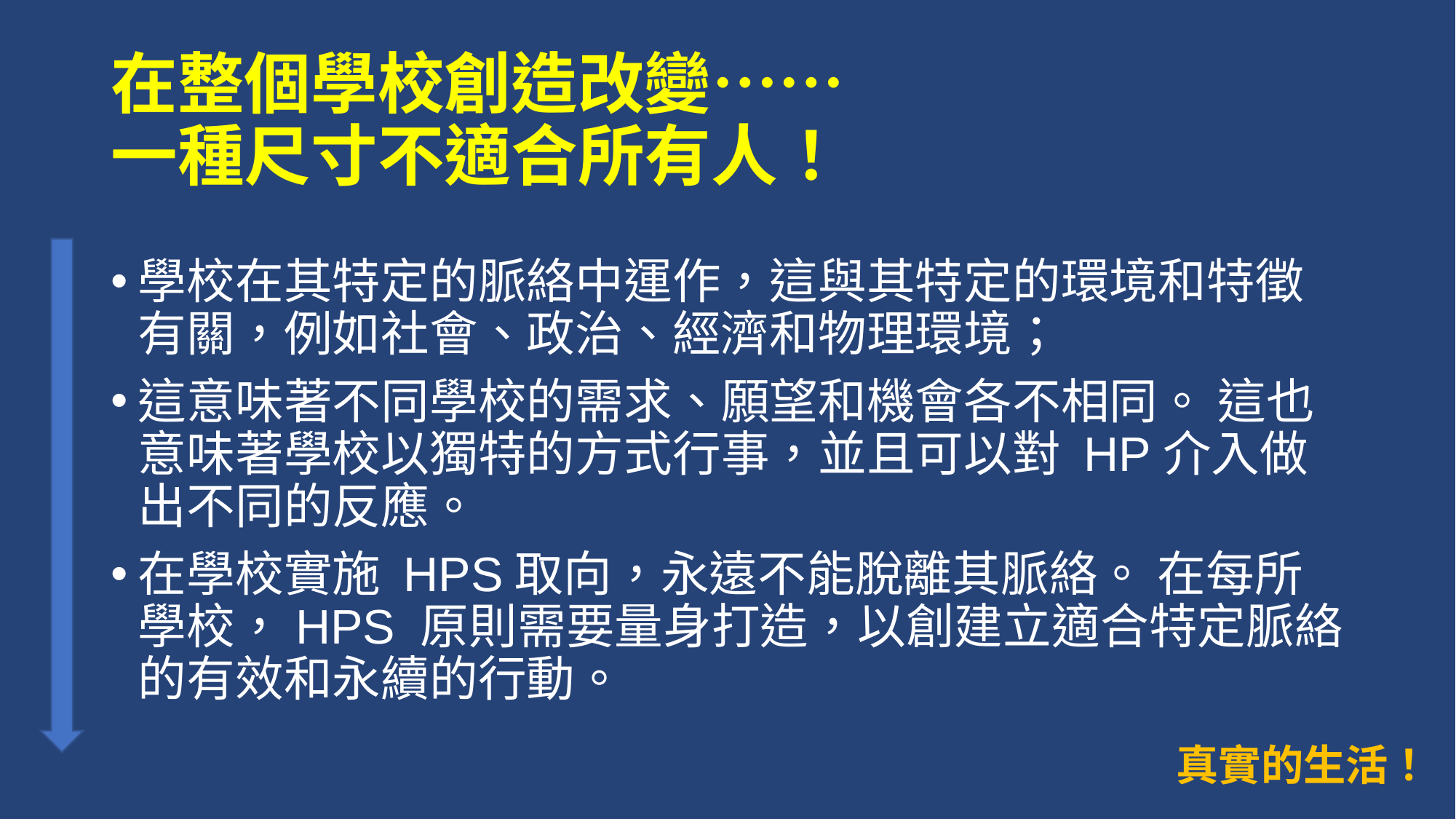

# 在整個學校創造改變…… 一種尺寸不適合所有人！

學校在其特定的脈絡中運作，這與其特定的環境和特徵有關，例如社會、政治、經濟和物理環境；
這意味著不同學校的需求、願望和機會各不相同。 這也意味著學校以獨特的方式行事，並且可以對 HP介入做出不同的反應。
在學校實施 HPS取向，永遠不能脫離其脈絡。 在每所學校，HPS 原則需要量身打造，以創建立適合特定脈絡的有效和永續的行動。
真實的生活！